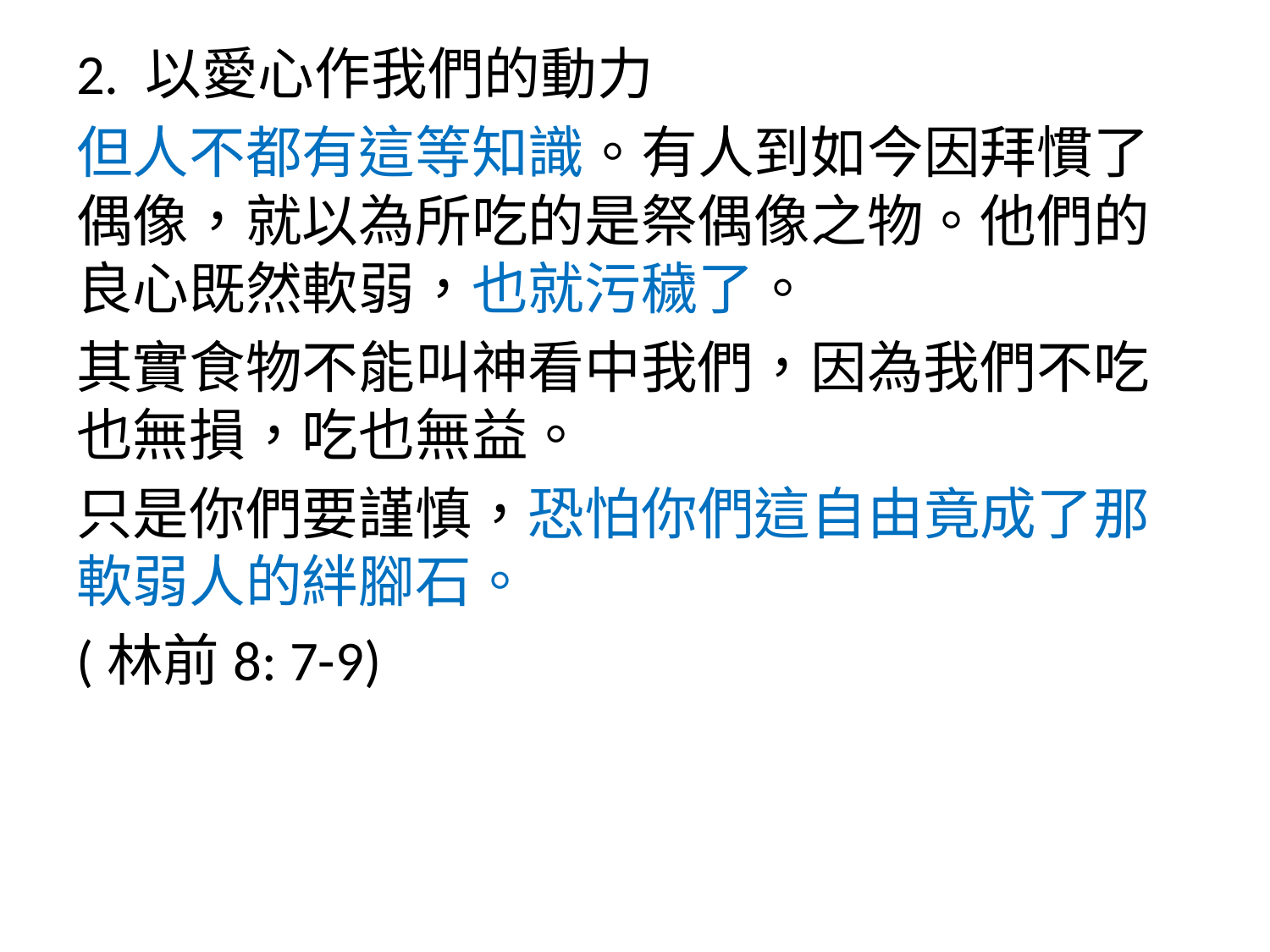

2. 以愛心作我們的動力
但人不都有這等知識。有人到如今因拜慣了偶像，就以為所吃的是祭偶像之物。他們的良心既然軟弱，也就污穢了。
其實食物不能叫神看中我們，因為我們不吃也無損，吃也無益。
只是你們要謹慎，恐怕你們這自由竟成了那軟弱人的絆腳石。
(林前8: 7-9)